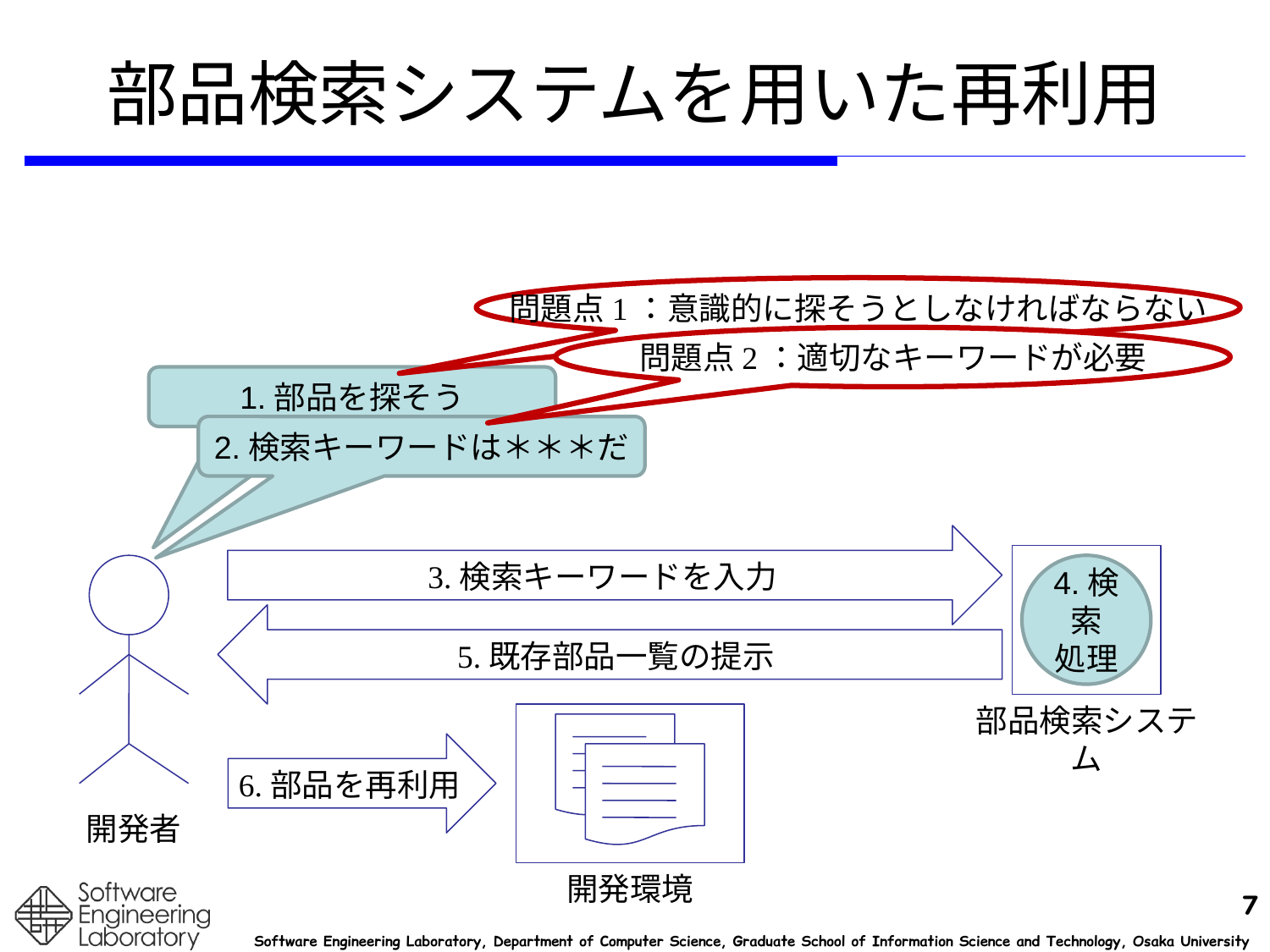

# 部品検索システムを用いた再利用
問題点1：意識的に探そうとしなければならない
問題点2：適切なキーワードが必要
1.部品を探そう
2.検索キーワードは＊＊＊だ
3.検索キーワードを入力

4.検索
処理
5.既存部品一覧の提示
部品検索システム

6.部品を再利用

開発者
開発環境